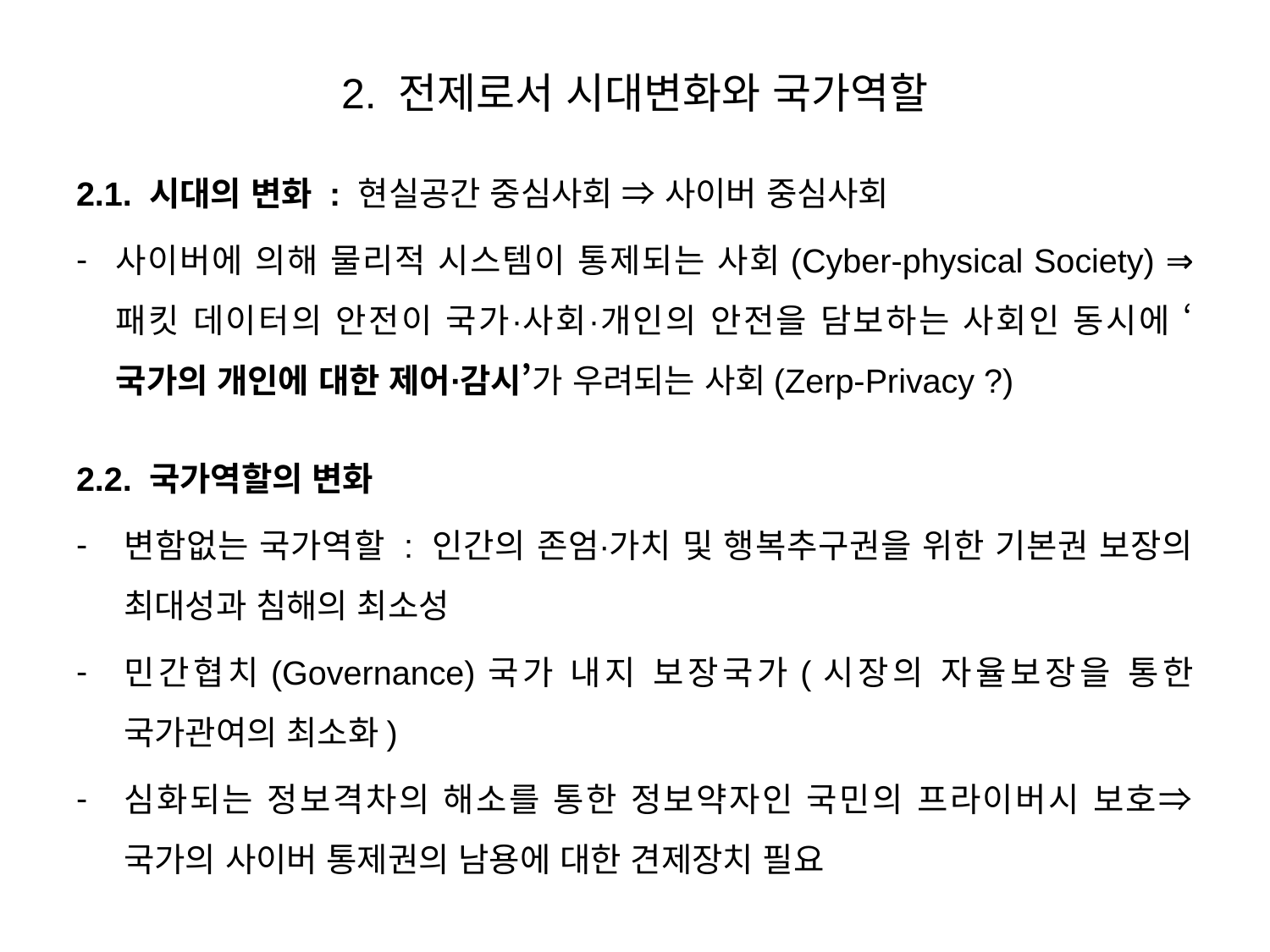

# 2. 전제로서 시대변화와 국가역할
2.1. 시대의 변화 : 현실공간 중심사회 ⇒ 사이버 중심사회
사이버에 의해 물리적 시스템이 통제되는 사회(Cyber-physical Society) ⇒ 패킷 데이터의 안전이 국가∙사회∙개인의 안전을 담보하는 사회인 동시에 ‘국가의 개인에 대한 제어∙감시’가 우려되는 사회(Zerp-Privacy ?)

2.2. 국가역할의 변화
변함없는 국가역할 : 인간의 존엄∙가치 및 행복추구권을 위한 기본권 보장의 최대성과 침해의 최소성
민간협치(Governance)국가 내지 보장국가(시장의 자율보장을 통한 국가관여의 최소화)
심화되는 정보격차의 해소를 통한 정보약자인 국민의 프라이버시 보호⇒ 국가의 사이버 통제권의 남용에 대한 견제장치 필요